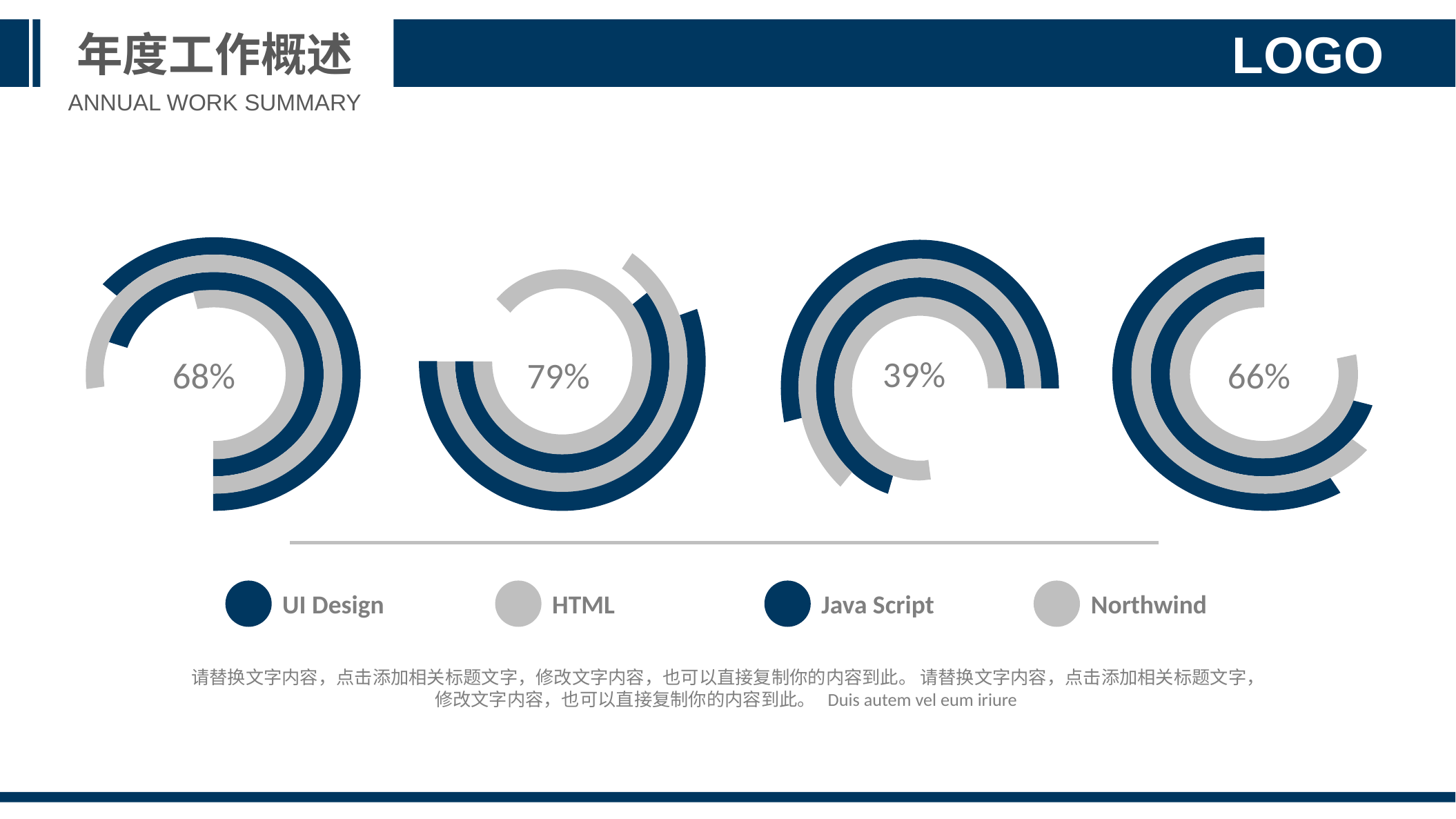

年度工作概述
LOGO
ANNUAL WORK SUMMARY

68%

66%

39%

79%

UI Design

HTML

Java Script

Northwind
请替换文字内容，点击添加相关标题文字，修改文字内容，也可以直接复制你的内容到此。 请替换文字内容，点击添加相关标题文字，修改文字内容，也可以直接复制你的内容到此。  Duis autem vel eum iriure